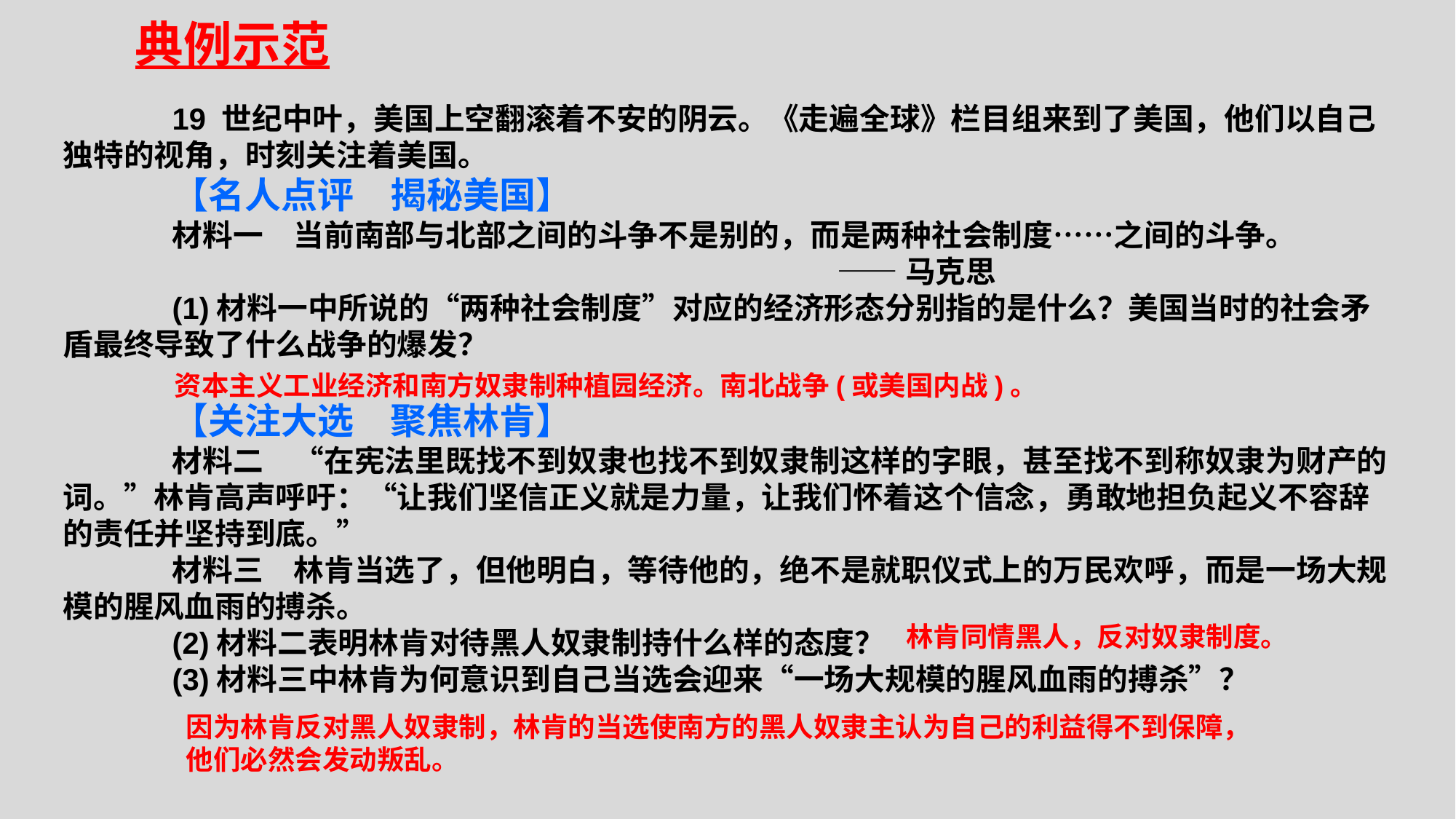

典例示范
	19 世纪中叶，美国上空翻滚着不安的阴云。《走遍全球》栏目组来到了美国，他们以自己独特的视角，时刻关注着美国。
	【名人点评　揭秘美国】
	材料一　当前南部与北部之间的斗争不是别的，而是两种社会制度……之间的斗争。
                                                                                                                ——马克思
	(1)材料一中所说的“两种社会制度”对应的经济形态分别指的是什么？美国当时的社会矛盾最终导致了什么战争的爆发？

	【关注大选　聚焦林肯】
	材料二　“在宪法里既找不到奴隶也找不到奴隶制这样的字眼，甚至找不到称奴隶为财产的词。”林肯高声呼吁：“让我们坚信正义就是力量，让我们怀着这个信念，勇敢地担负起义不容辞的责任并坚持到底。”
	材料三　林肯当选了，但他明白，等待他的，绝不是就职仪式上的万民欢呼，而是一场大规模的腥风血雨的搏杀。
	(2)材料二表明林肯对待黑人奴隶制持什么样的态度？
	(3)材料三中林肯为何意识到自己当选会迎来“一场大规模的腥风血雨的搏杀”？

资本主义工业经济和南方奴隶制种植园经济。南北战争(或美国内战)。
林肯同情黑人，反对奴隶制度。
因为林肯反对黑人奴隶制，林肯的当选使南方的黑人奴隶主认为自己的利益得不到保障，他们必然会发动叛乱。